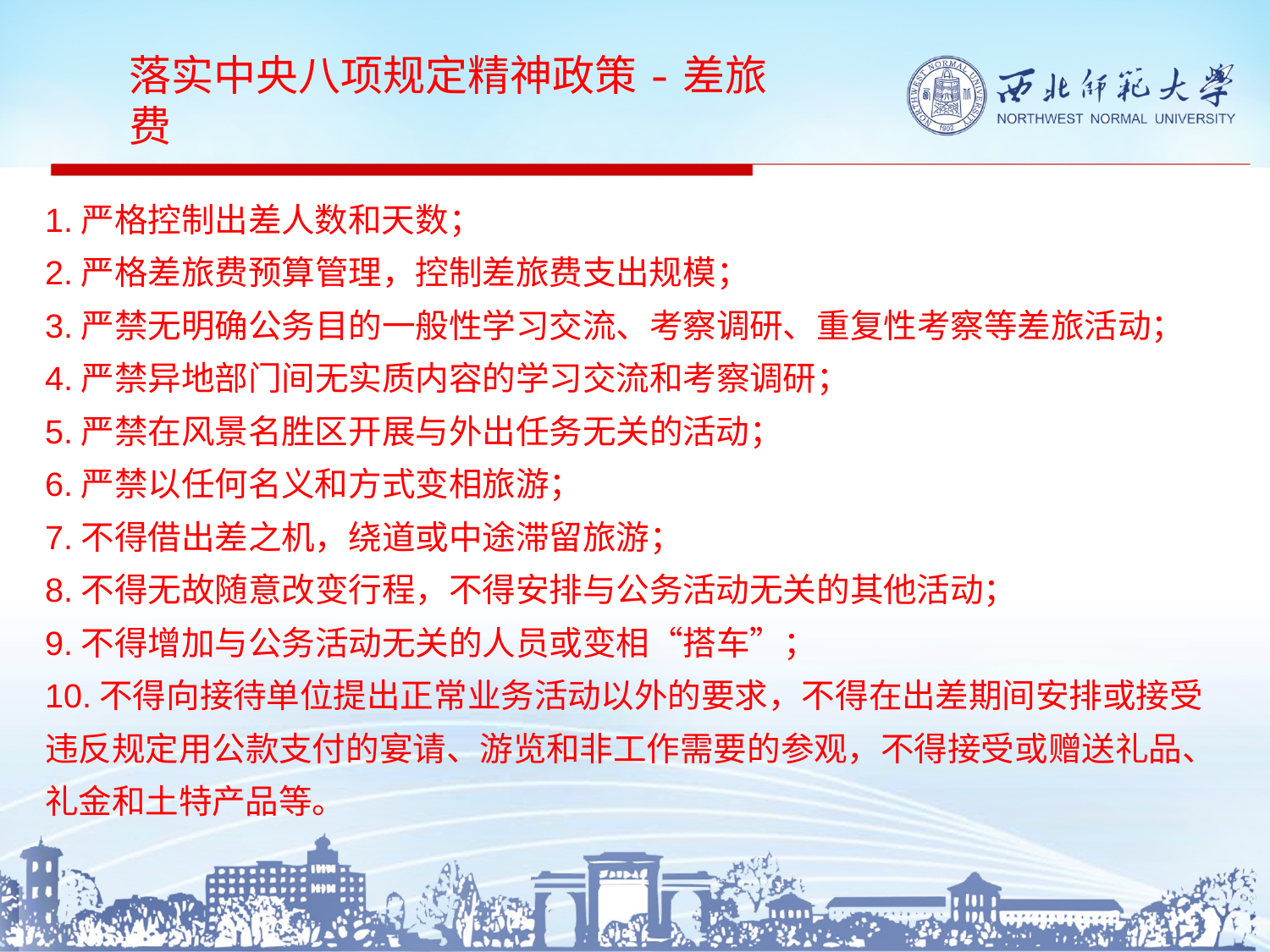

落实中央八项规定精神政策-差旅费
#
1.严格控制出差人数和天数；
2.严格差旅费预算管理，控制差旅费支出规模；
3.严禁无明确公务目的一般性学习交流、考察调研、重复性考察等差旅活动；
4.严禁异地部门间无实质内容的学习交流和考察调研；
5.严禁在风景名胜区开展与外出任务无关的活动；
6.严禁以任何名义和方式变相旅游；
7.不得借出差之机，绕道或中途滞留旅游；
8.不得无故随意改变行程，不得安排与公务活动无关的其他活动；
9.不得增加与公务活动无关的人员或变相“搭车”；
10.不得向接待单位提出正常业务活动以外的要求，不得在出差期间安排或接受违反规定用公款支付的宴请、游览和非工作需要的参观，不得接受或赠送礼品、礼金和土特产品等。